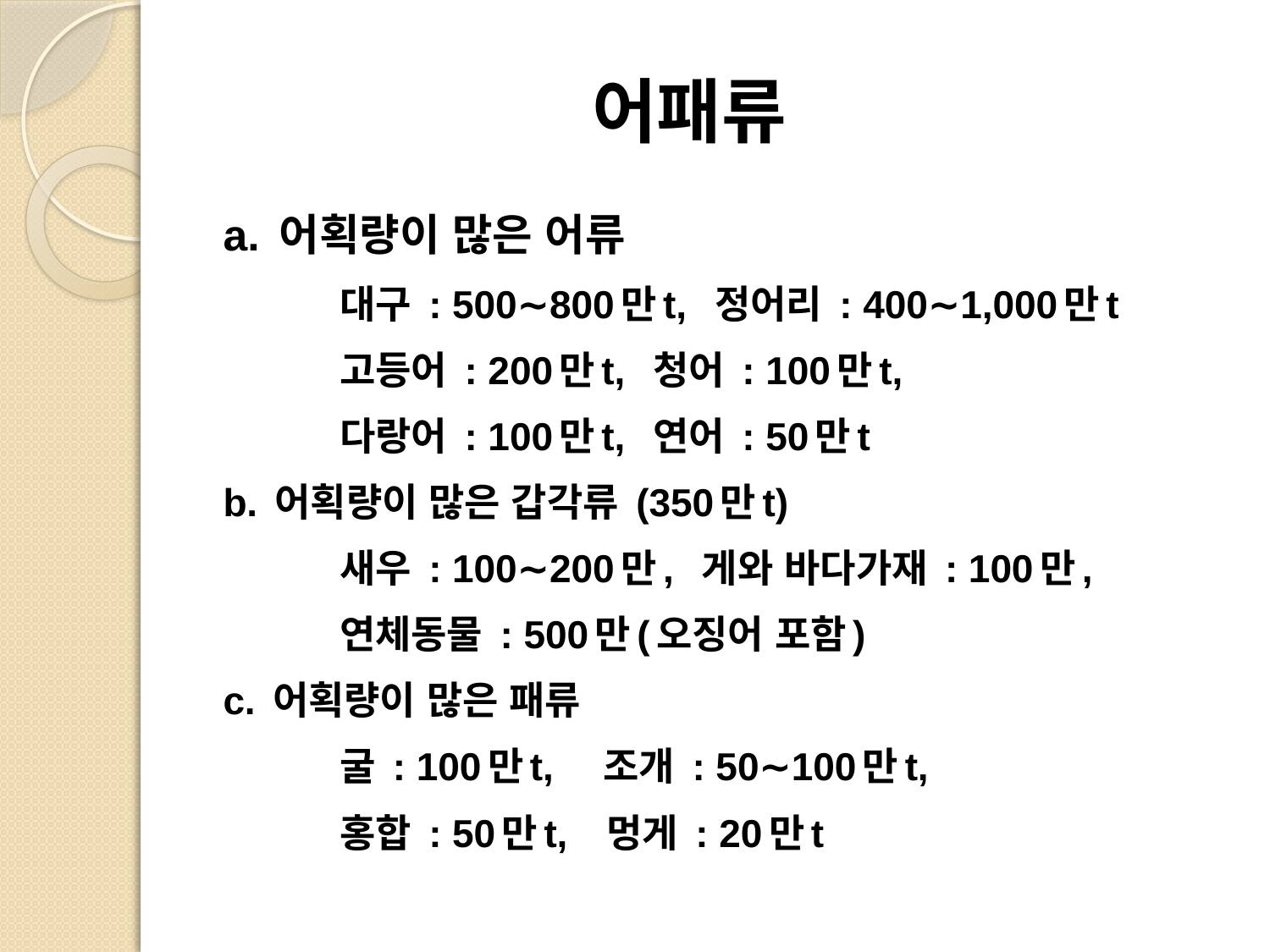

# 어패류
a. 어획량이 많은 어류
          대구 : 500∼800만t,  정어리 : 400∼1,000만t
          고등어 : 200만t,  청어 : 100만t,
          다랑어 : 100만t,  연어 : 50만t
b. 어획량이 많은 갑각류 (350만t)
          새우 : 100∼200만,  게와 바다가재 : 100만,
          연체동물 : 500만(오징어 포함)
c. 어획량이 많은 패류
          굴 : 100만t,    조개 : 50∼100만t,
          홍합 : 50만t,   멍게 : 20만t